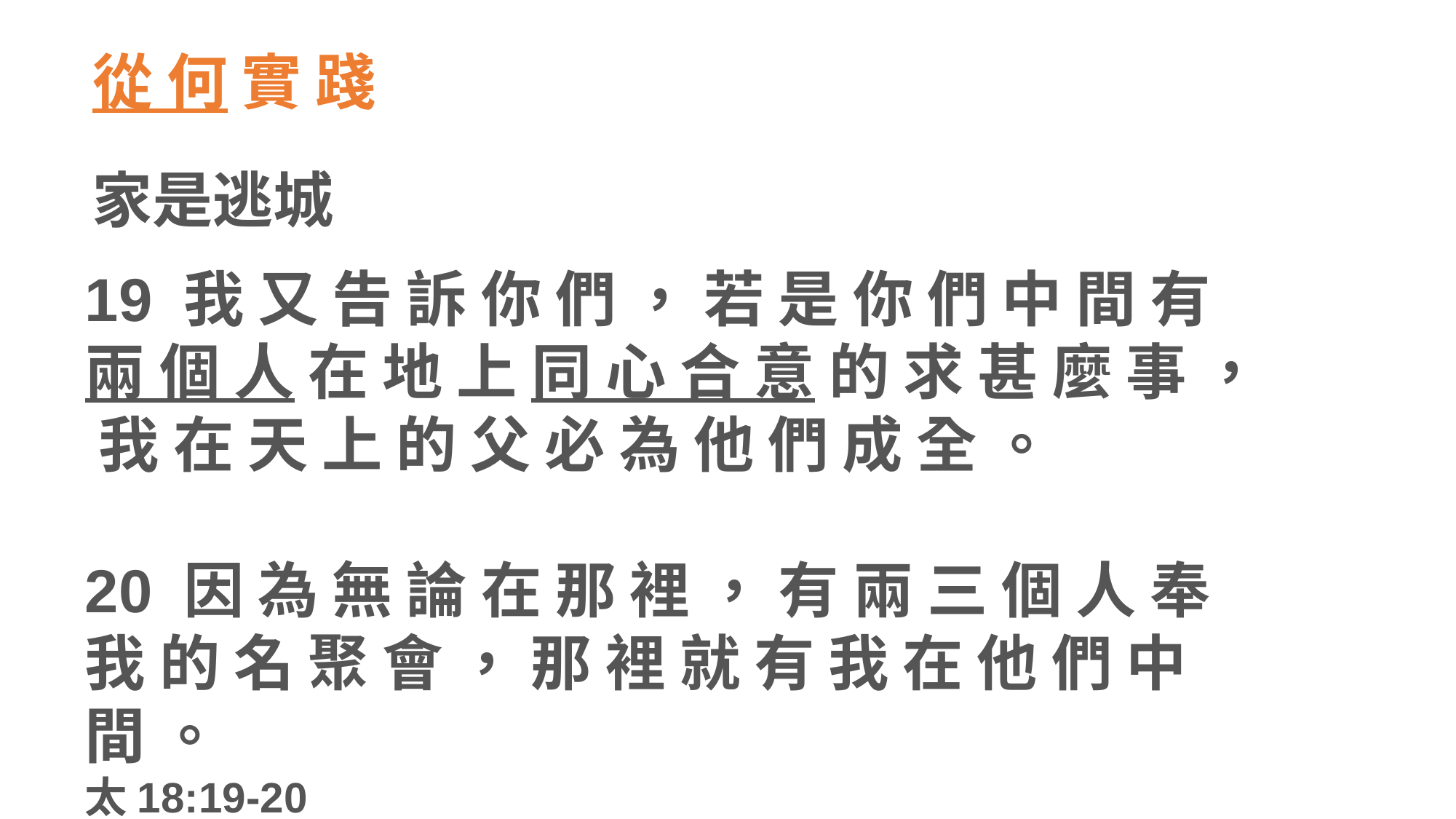

從 何 實 踐
家是逃城
19 我 又 告 訴 你 們 ， 若 是 你 們 中 間 有 兩 個 人 在 地 上 同 心 合 意 的 求 甚 麼 事 ， 我 在 天 上 的 父 必 為 他 們 成 全 。

20 因 為 無 論 在 那 裡 ， 有 兩 三 個 人 奉 我 的 名 聚 會 ， 那 裡 就 有 我 在 他 們 中 間 。									       太18:19-20